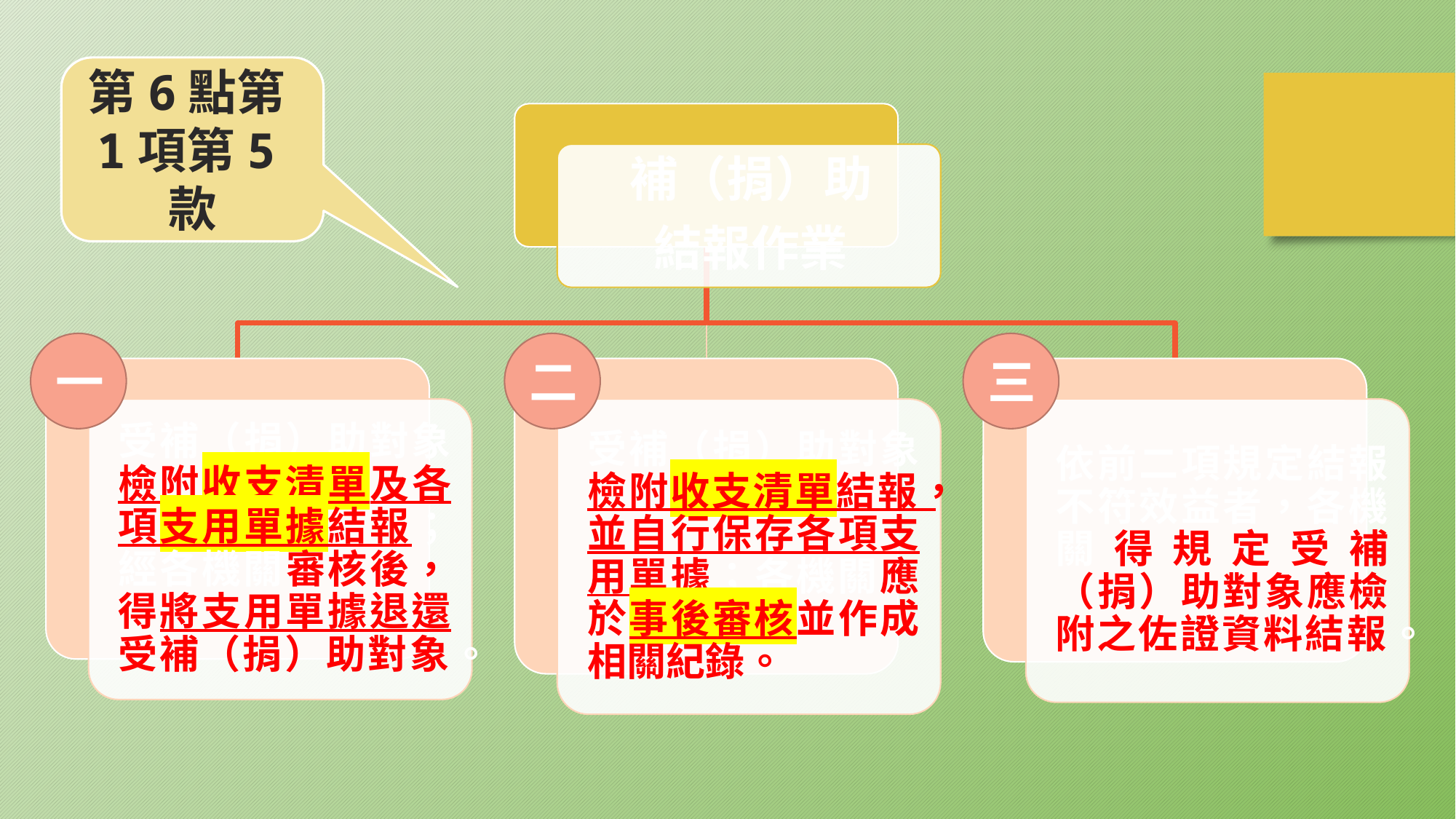

補（捐）助
結報作業
受補（捐）助對象檢附收支清單及各項支用單據結報；經各機關審核後，得將支用單據退還受補（捐）助對象。
受補（捐）助對象檢附收支清單結報，並自行保存各項支用單據；各機關應於事後審核並作成相關紀錄。
依前二項規定結報不符效益者，各機關得規定受補（捐）助對象應檢附之佐證資料結報。
第6點第1項第5款
一
二
三